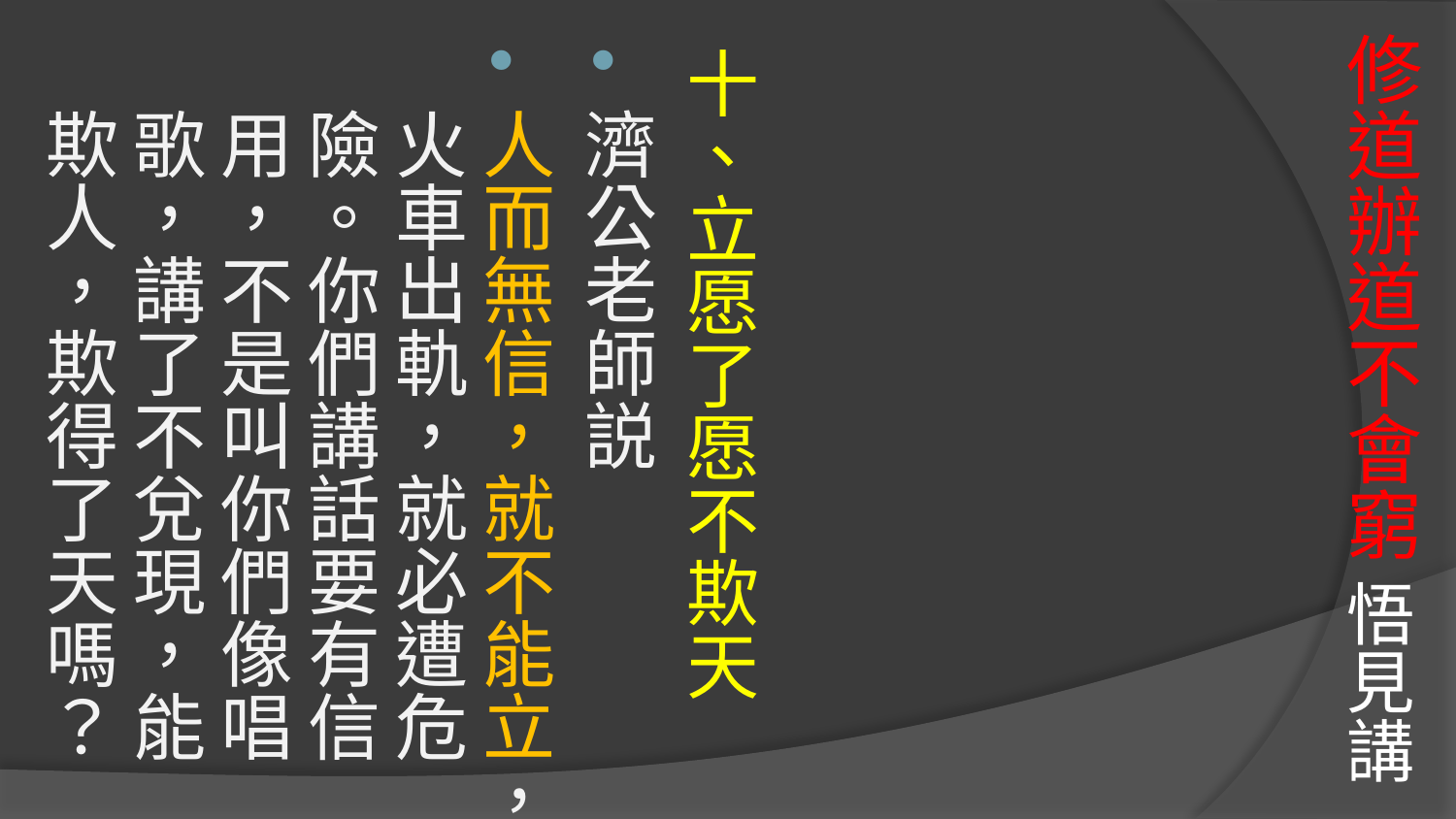

# 修道辦道不會窮 悟見講
十、立愿了愿不欺天
濟公老師説
人而無信，就不能立，火車出軌，就必遭危險。你們講話要有信用，不是叫你們像唱歌，講了不兌現，能欺人，欺得了天嗎？